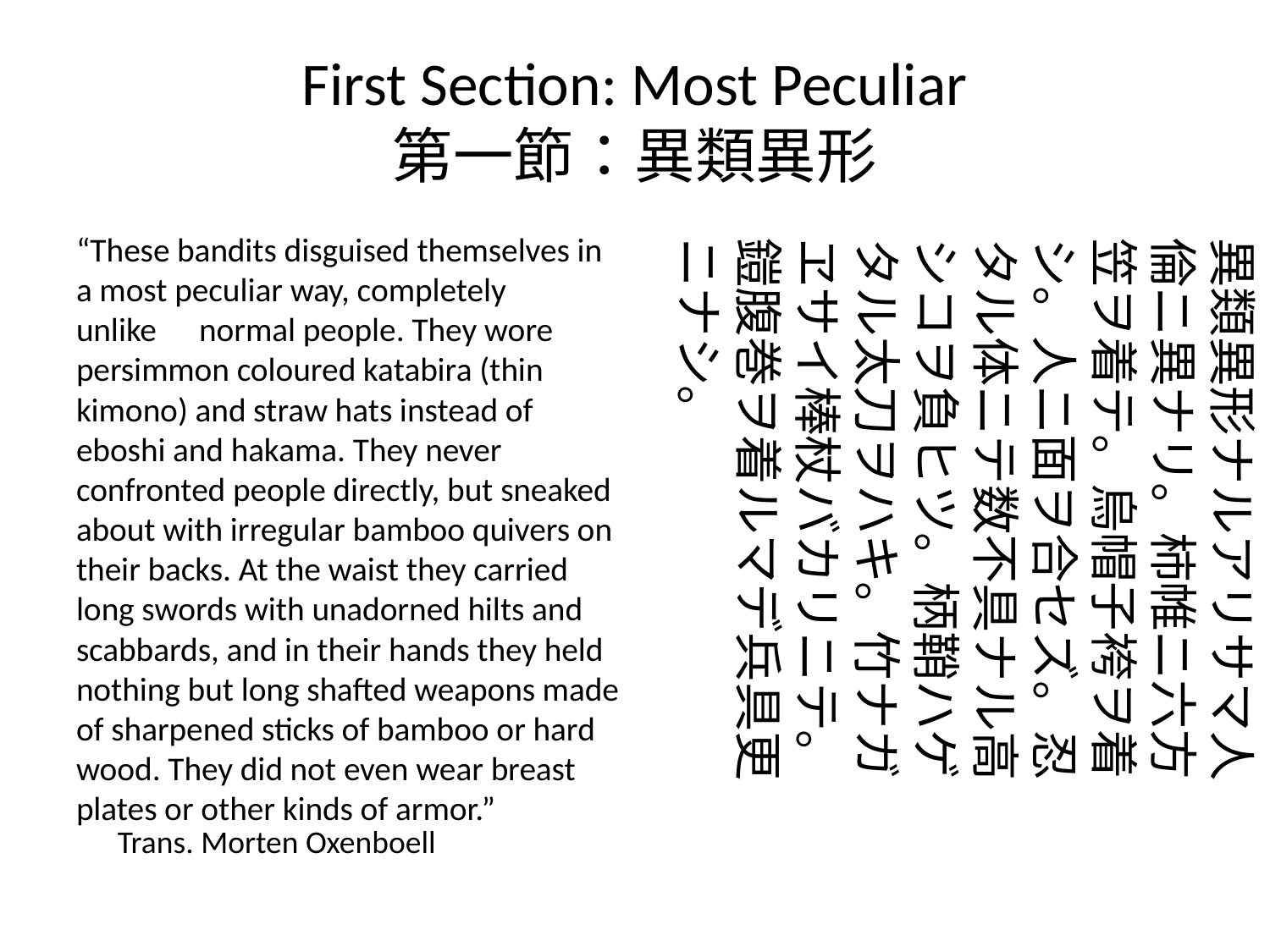

# First Section: Most Peculiar 第一節：異類異形
“These bandits disguised themselves in a most peculiar way, completely unlike　normal people. They wore persimmon coloured katabira (thin kimono) and straw hats instead of eboshi and hakama. They never confronted people directly, but sneaked about with irregular bamboo quivers on their backs. At the waist they carried long swords with unadorned hilts and scabbards, and in their hands they held nothing but long shafted weapons made of sharpened sticks of bamboo or hard wood. They did not even wear breast plates or other kinds of armor.”

異類異形ナルアリサマ人倫ニ異ナリ。柿帷ニ六方笠ヲ着テ。烏帽子袴ヲ着シ。人ニ面ヲ合セズ。忍タル体ニテ数不具ナル高シコヲ負ヒツ。柄鞘ハゲタル太刀ヲハキ。竹ナガヱサイ棒杖バカリニテ。鎧腹巻ヲ着ルマデ兵具更
ニナシ。
Trans. Morten Oxenboell